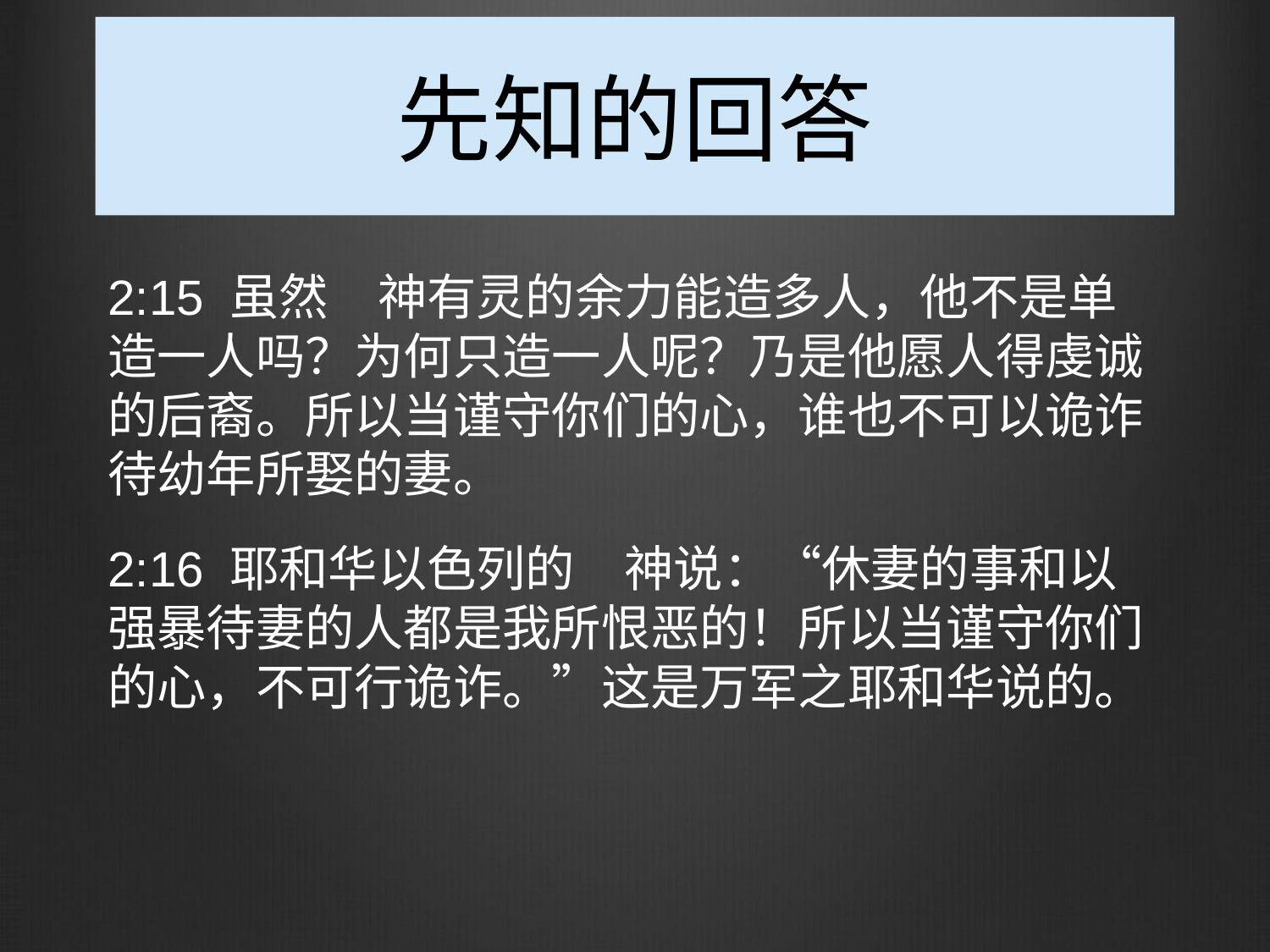

# 先知的回答
2:15 虽然　神有灵的余力能造多人，他不是单造一人吗？为何只造一人呢？乃是他愿人得虔诚的后裔。所以当谨守你们的心，谁也不可以诡诈待幼年所娶的妻。
2:16 耶和华以色列的　神说：“休妻的事和以强暴待妻的人都是我所恨恶的！所以当谨守你们的心，不可行诡诈。”这是万军之耶和华说的。